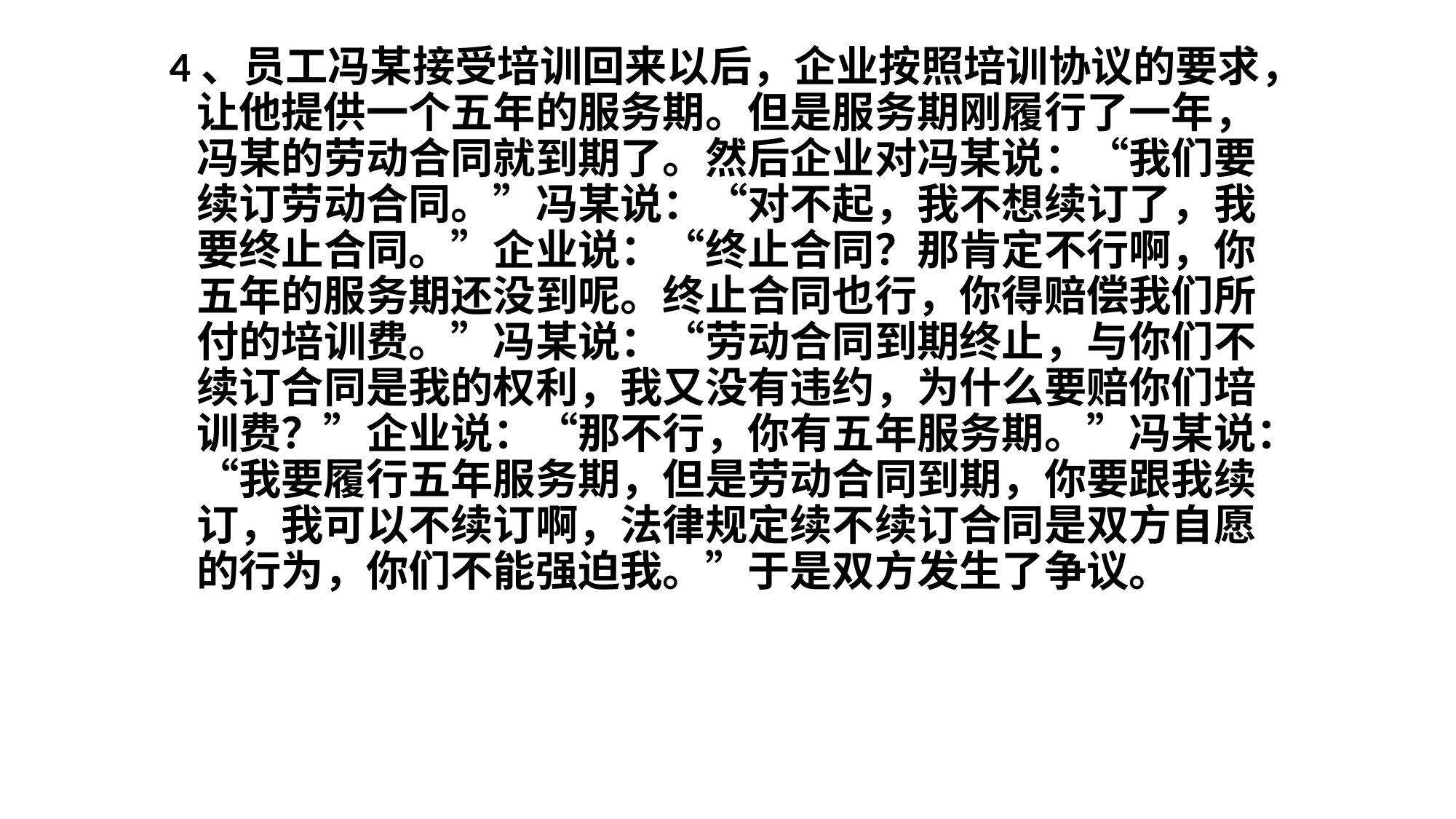

4、员工冯某接受培训回来以后，企业按照培训协议的要求，让他提供一个五年的服务期。但是服务期刚履行了一年，冯某的劳动合同就到期了。然后企业对冯某说：“我们要续订劳动合同。”冯某说：“对不起，我不想续订了，我要终止合同。”企业说：“终止合同？那肯定不行啊，你五年的服务期还没到呢。终止合同也行，你得赔偿我们所付的培训费。”冯某说：“劳动合同到期终止，与你们不续订合同是我的权利，我又没有违约，为什么要赔你们培训费？”企业说：“那不行，你有五年服务期。”冯某说：“我要履行五年服务期，但是劳动合同到期，你要跟我续订，我可以不续订啊，法律规定续不续订合同是双方自愿的行为，你们不能强迫我。”于是双方发生了争议。

62